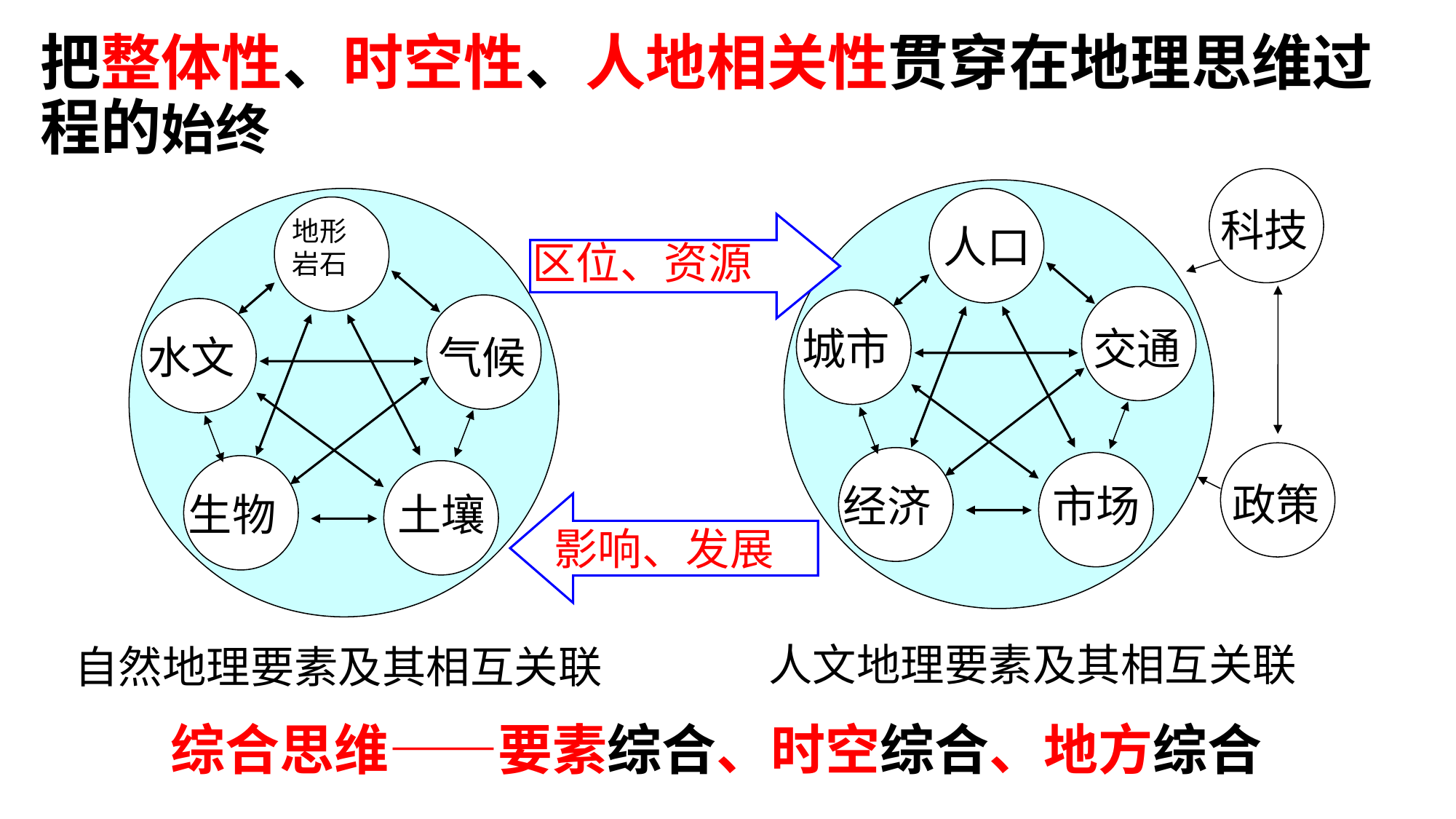

把整体性、时空性、人地相关性贯穿在地理思维过程的始终

科技

地形
岩石

水文
气候

生物
土壤

区位、资源

影响、发展
人口

城市
交通

政策

经济
市场

人文地理要素及其相互关联
自然地理要素及其相互关联
综合思维——要素综合、时空综合、地方综合